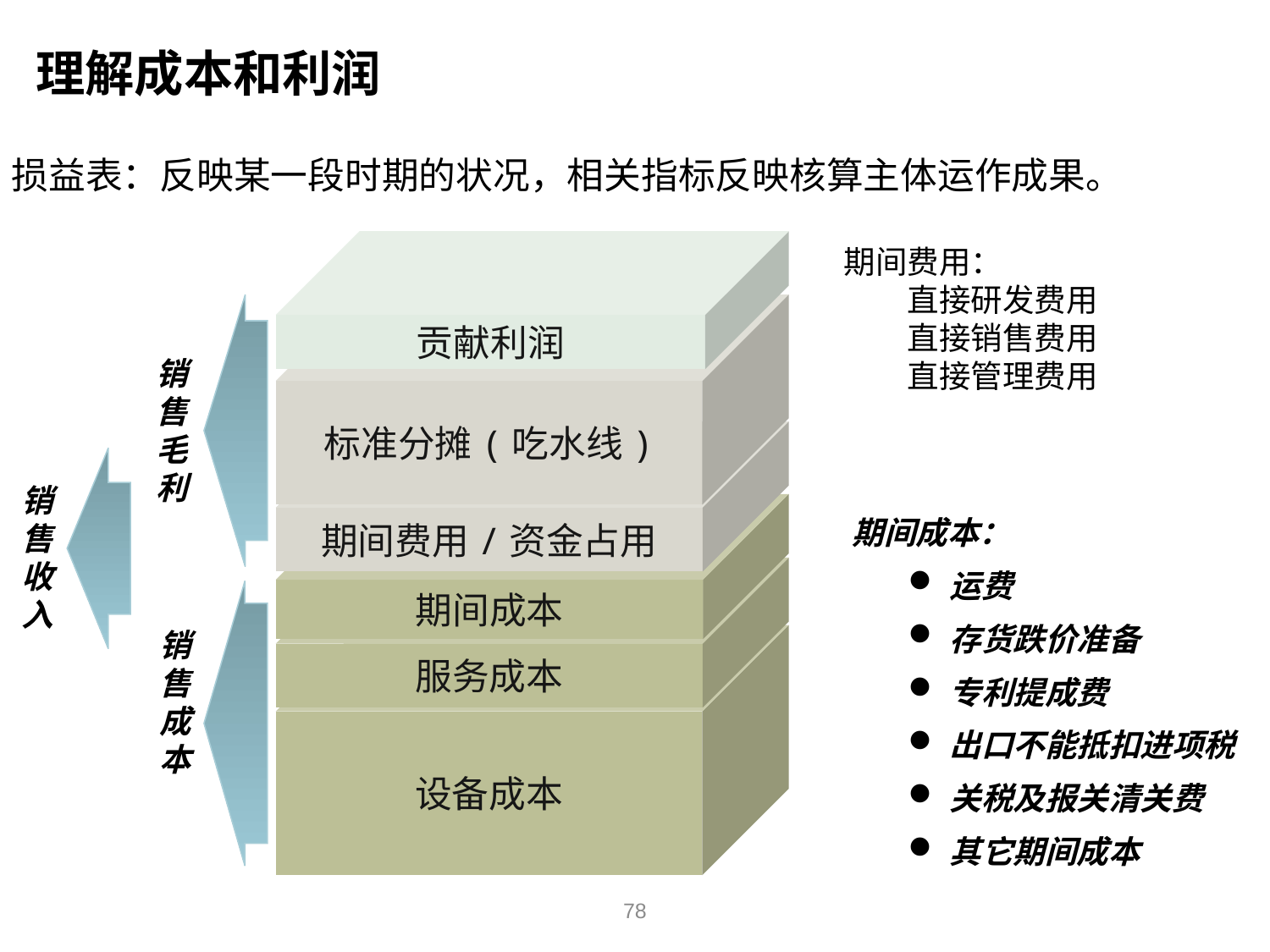

理解成本和利润
损益表：反映某一段时期的状况，相关指标反映核算主体运作成果。
贡献利润
期间费用：
直接研发费用
直接销售费用
直接管理费用

标准分摊(吃水线)
销售毛利
期间费用/资金占用

销售收入
期间成本：
运费
存货跌价准备
专利提成费
出口不能抵扣进项税
关税及报关清关费
其它期间成本
期间成本
服务成本

销售成本
设备成本
78